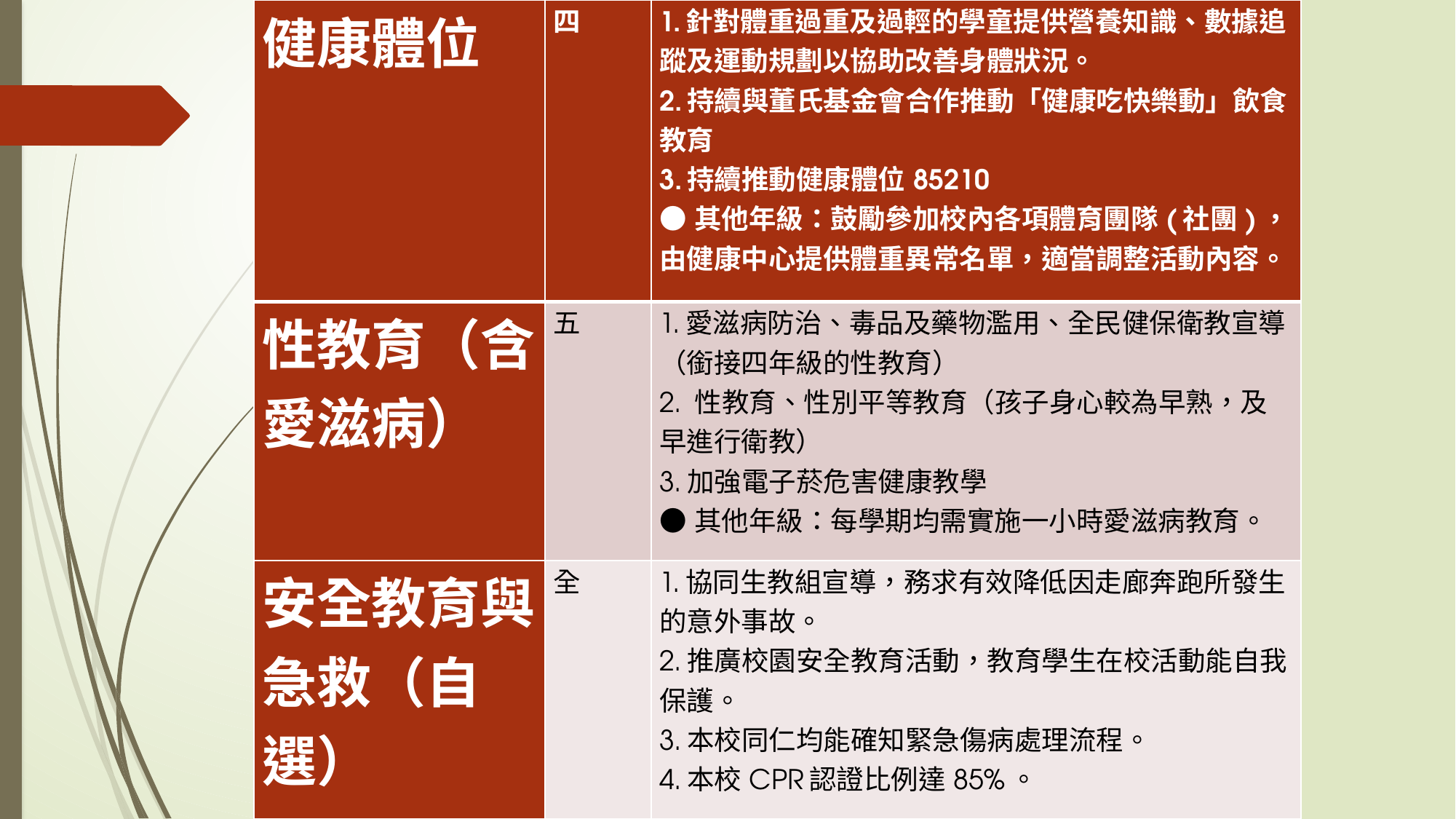

| 健康體位 | 四 | 1.針對體重過重及過輕的學童提供營養知識、數據追蹤及運動規劃以協助改善身體狀況。 2.持續與董氏基金會合作推動「健康吃快樂動」飲食教育 3.持續推動健康體位85210 ●其他年級：鼓勵參加校內各項體育團隊(社團)，由健康中心提供體重異常名單，適當調整活動內容。 |
| --- | --- | --- |
| 性教育（含愛滋病） | 五 | 1.愛滋病防治、毒品及藥物濫用、全民健保衛教宣導（銜接四年級的性教育） 2. 性教育、性別平等教育（孩子身心較為早熟，及早進行衛教） 3.加強電子菸危害健康教學 ●其他年級：每學期均需實施一小時愛滋病教育。 |
| 安全教育與急救（自選） | 全 | 1.協同生教組宣導，務求有效降低因走廊奔跑所發生的意外事故。 2.推廣校園安全教育活動，教育學生在校活動能自我保護。 3.本校同仁均能確知緊急傷病處理流程。 4.本校CPR認證比例達85%。 |